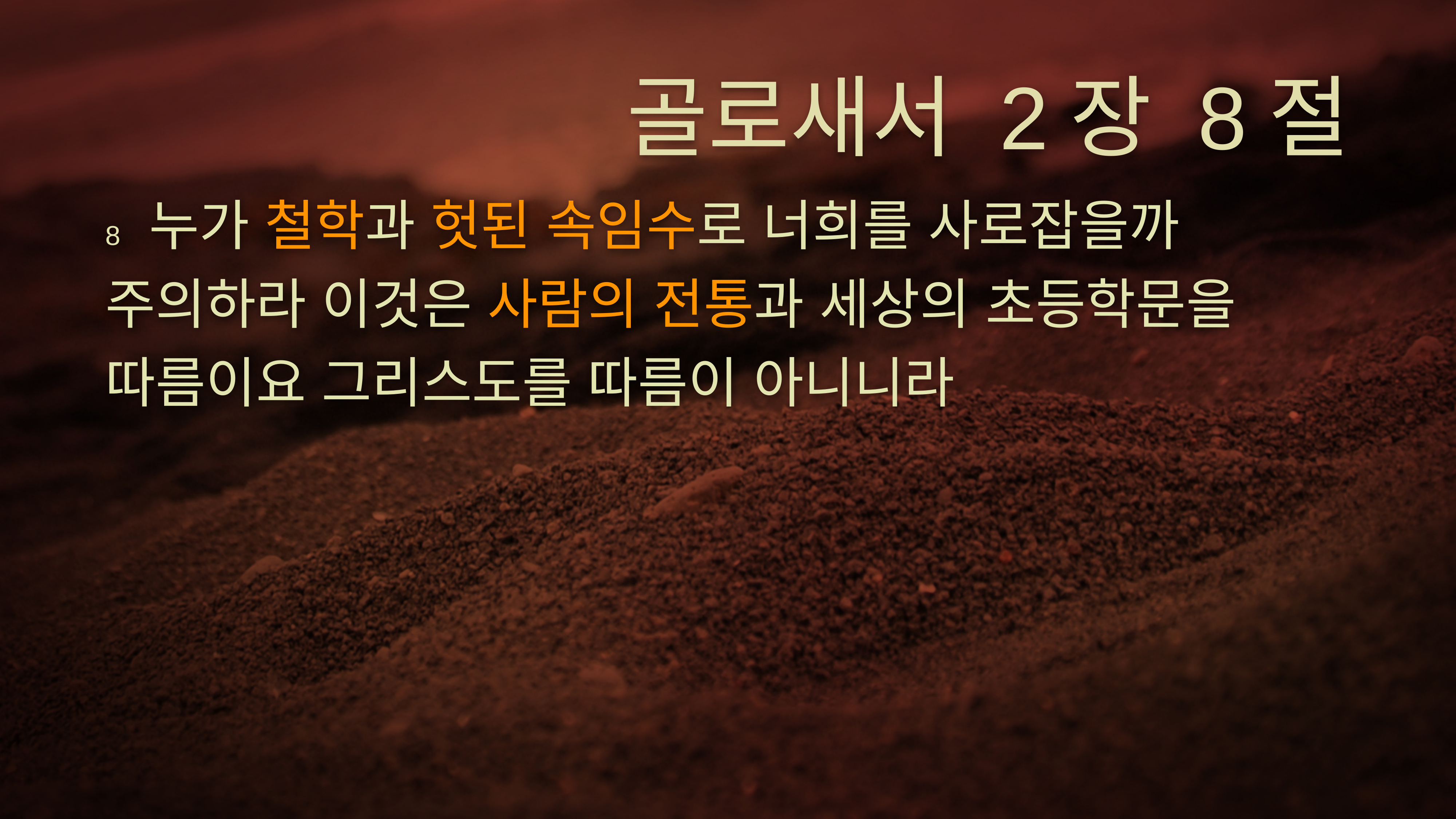

# 골로새서 2장 8절
8 누가 철학과 헛된 속임수로 너희를 사로잡을까 주의하라 이것은 사람의 전통과 세상의 초등학문을 따름이요 그리스도를 따름이 아니니라